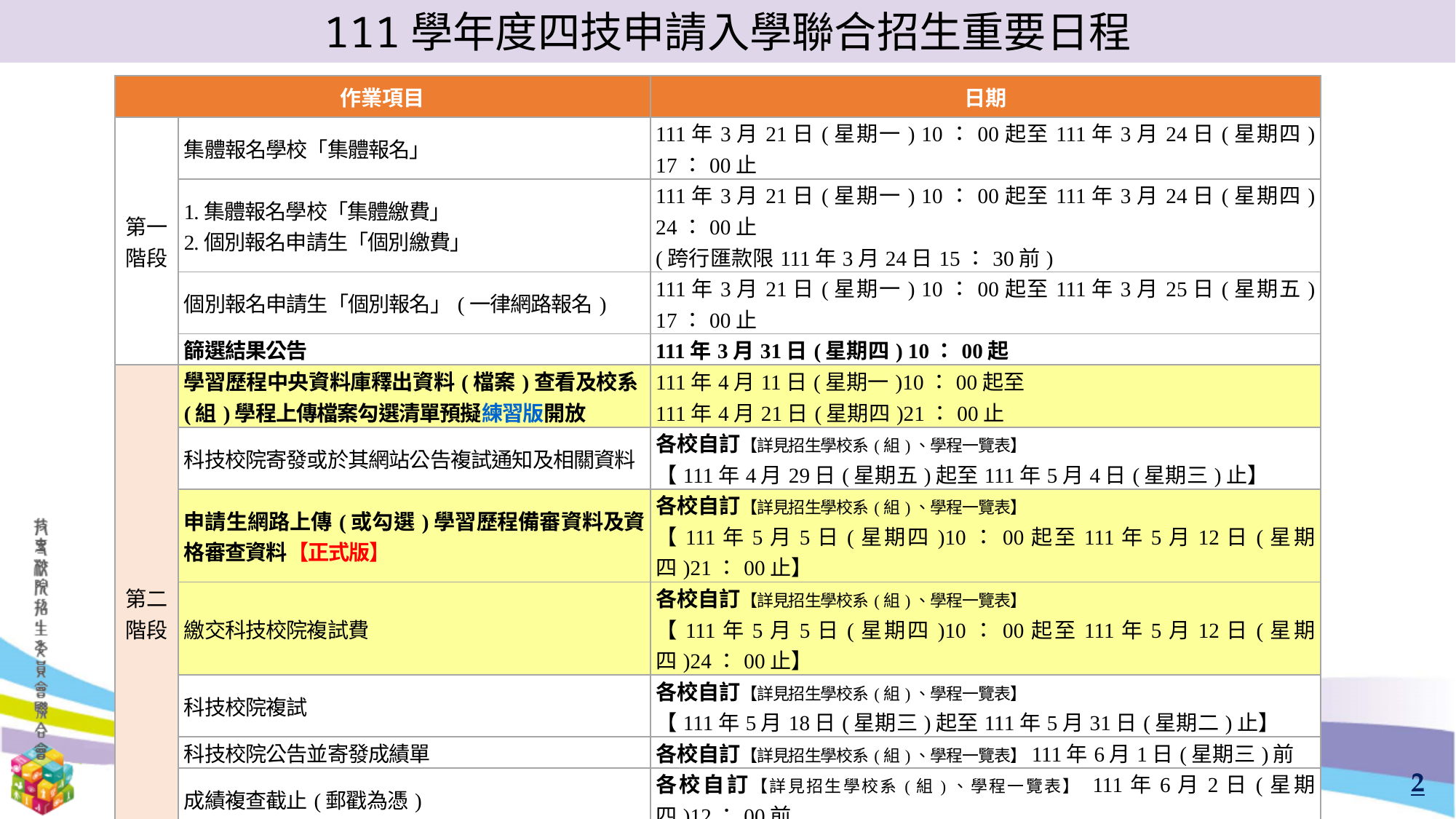

111學年度四技申請入學聯合招生重要日程
| 作業項目 |  | 日期 |
| --- | --- | --- |
| 第一階段 | 集體報名學校「集體報名」 | 111年3月21日(星期一) 10：00起至111年3月24日(星期四) 17：00止 |
|  | 1.集體報名學校「集體繳費」 2.個別報名申請生「個別繳費」 | 111年3月21日(星期一) 10：00起至111年3月24日(星期四) 24：00止 (跨行匯款限111年3月24日15：30前) |
|  | 個別報名申請生「個別報名」(一律網路報名) | 111年3月21日(星期一) 10：00起至111年3月25日(星期五) 17：00止 |
|  | 篩選結果公告 | 111年3月31日(星期四) 10：00起 |
| 第二階段 | 學習歷程中央資料庫釋出資料(檔案)查看及校系(組)學程上傳檔案勾選清單預擬練習版開放 | 111年4月11日(星期一)10：00起至 111年4月21日(星期四)21：00止 |
|  | 科技校院寄發或於其網站公告複試通知及相關資料 | 各校自訂【詳見招生學校系(組)、學程一覽表】 【111年4月29日(星期五)起至111年5月4日(星期三)止】 |
|  | 申請生網路上傳(或勾選)學習歷程備審資料及資格審查資料【正式版】 | 各校自訂【詳見招生學校系(組)、學程一覽表】 【111年5月5日(星期四)10：00起至111年5月12日(星期四)21：00止】 |
|  | 繳交科技校院複試費 | 各校自訂【詳見招生學校系(組)、學程一覽表】 【111年5月5日(星期四)10：00起至111年5月12日(星期四)24：00止】 |
|  | 科技校院複試 | 各校自訂【詳見招生學校系(組)、學程一覽表】 【111年5月18日(星期三)起至111年5月31日(星期二)止】 |
|  | 科技校院公告並寄發成績單 | 各校自訂【詳見招生學校系(組)、學程一覽表】111年6月1日(星期三)前 |
|  | 成績複查截止(郵戳為憑) | 各校自訂【詳見招生學校系(組)、學程一覽表】 111年6月2日(星期四)12：00前 |
|  | 科技校院網站公告正、備取生錄取名單 | 各校自訂【詳見招生學校系(組)、學程一覽表】111年6月3日(星期五)前 |
| 錄取生 報到 | 第一階段：正取生及備取生 報到、聲明放棄錄取資格、遞補作業 | 各校自訂起始日起至 111年6月16日(星期四) 12：00止 |
|  | 第二階段：備取生 報到、聲明放棄錄取資格、遞補作業 | 111年6月16日(星期四) 13：00起至 111年6月18日(星期六) 17：00止 |
2